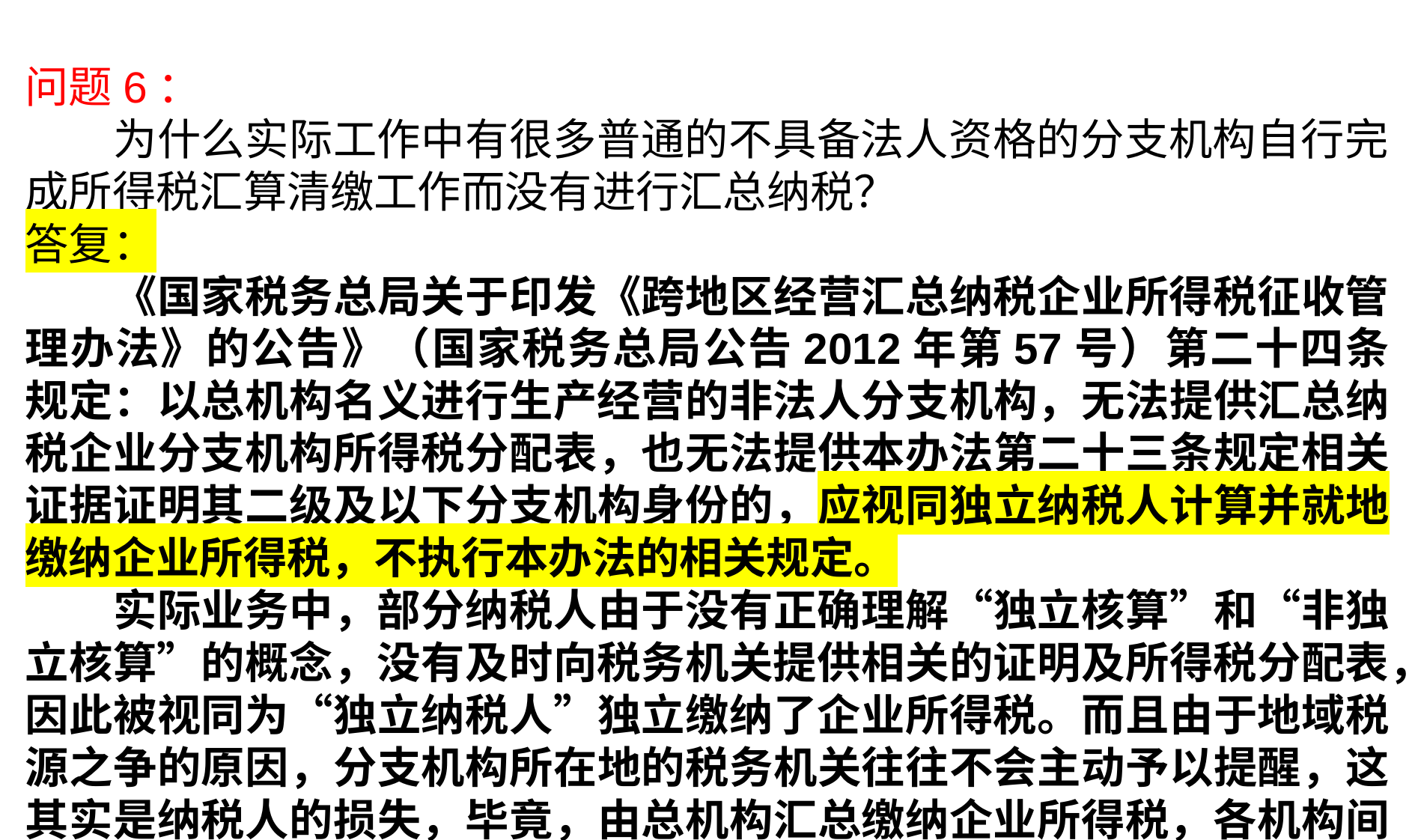

问题6：
　　为什么实际工作中有很多普通的不具备法人资格的分支机构自行完成所得税汇算清缴工作而没有进行汇总纳税？
答复：
　　《国家税务总局关于印发《跨地区经营汇总纳税企业所得税征收管理办法》的公告》（国家税务总局公告2012年第57号）第二十四条规定：以总机构名义进行生产经营的非法人分支机构，无法提供汇总纳税企业分支机构所得税分配表，也无法提供本办法第二十三条规定相关证据证明其二级及以下分支机构身份的，应视同独立纳税人计算并就地缴纳企业所得税，不执行本办法的相关规定。
　　实际业务中，部分纳税人由于没有正确理解“独立核算”和“非独立核算”的概念，没有及时向税务机关提供相关的证明及所得税分配表，因此被视同为“独立纳税人”独立缴纳了企业所得税。而且由于地域税源之争的原因，分支机构所在地的税务机关往往不会主动予以提醒，这其实是纳税人的损失，毕竟，由总机构汇总缴纳企业所得税，各机构间的盈亏是可以互补的。